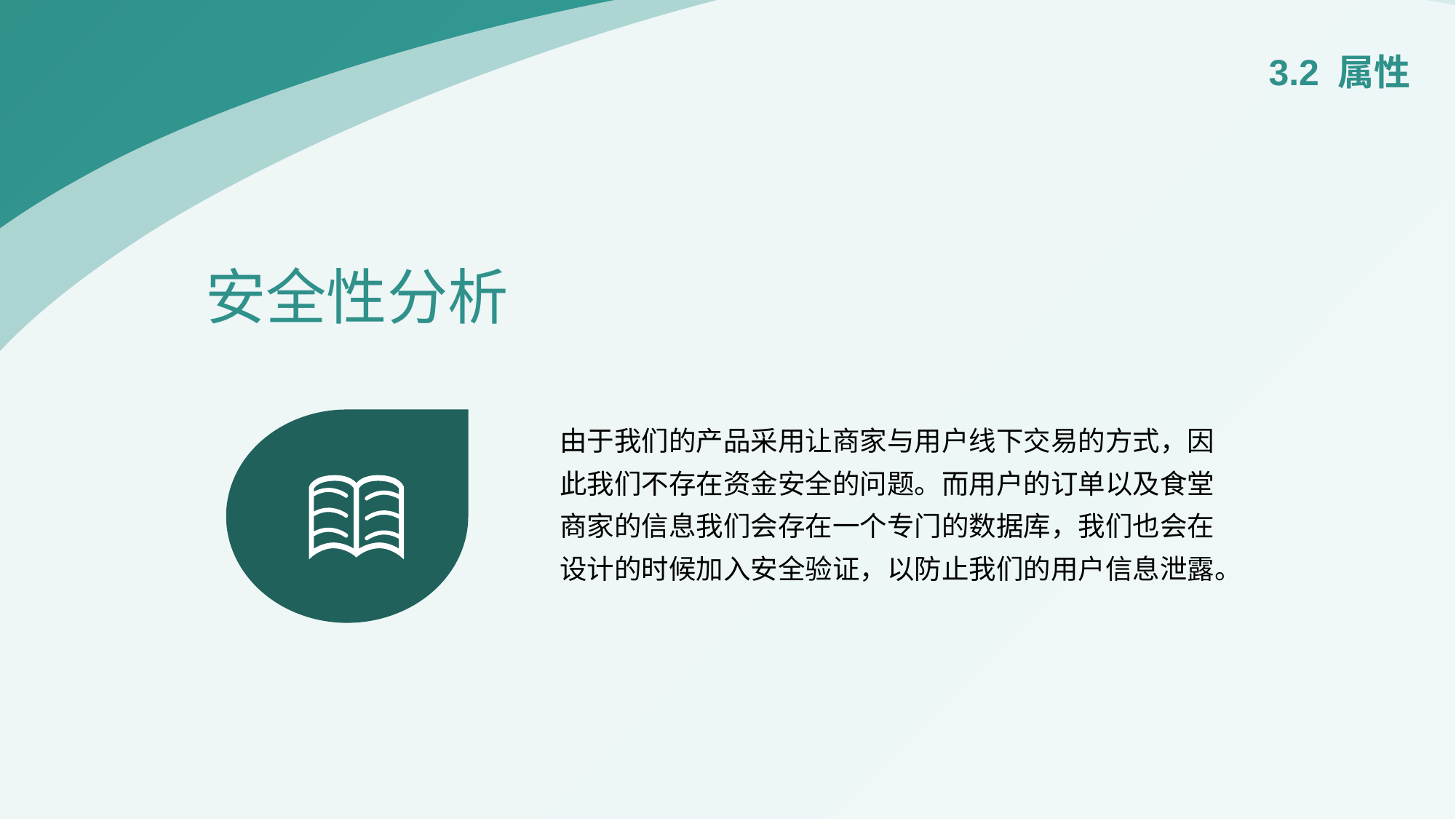

3.2 属性
安全性分析
由于我们的产品采用让商家与用户线下交易的方式，因此我们不存在资金安全的问题。而用户的订单以及食堂商家的信息我们会存在一个专门的数据库，我们也会在设计的时候加入安全验证，以防止我们的用户信息泄露。